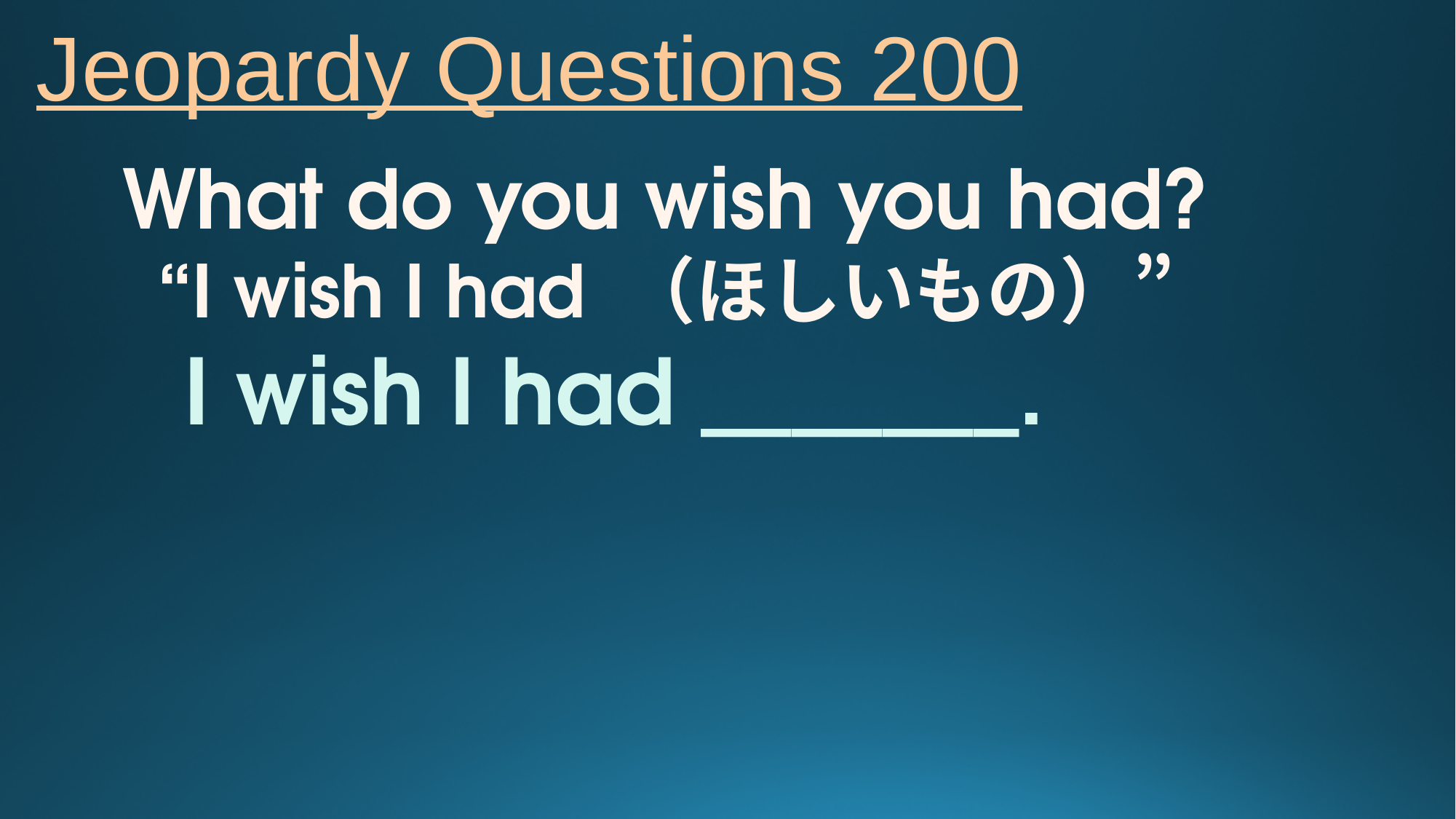

# Jeopardy Questions 200
What do you wish you had?
“I wish I had （ほしいもの）”

I wish I had _______.